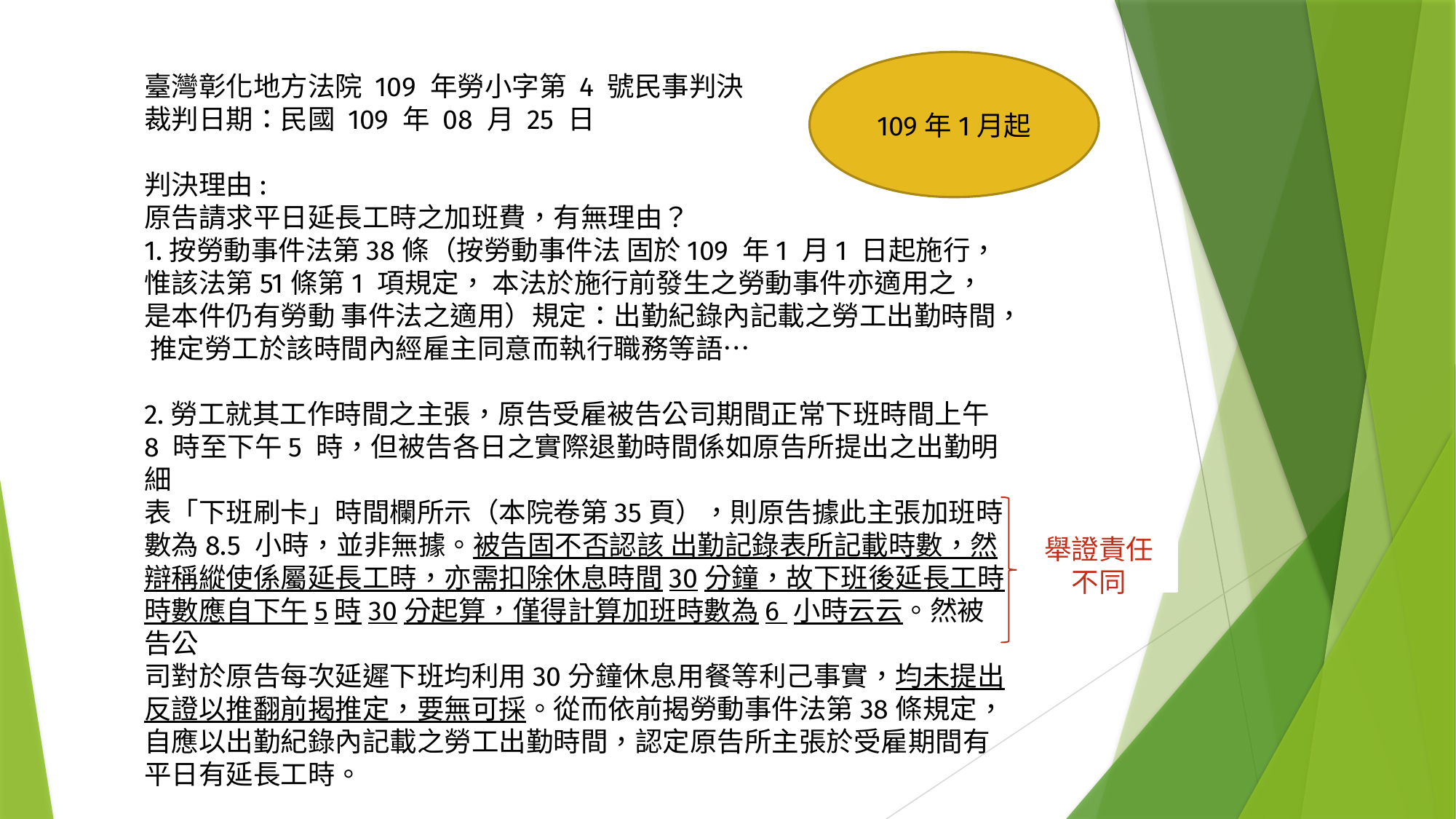

109年1月起
臺灣彰化地方法院 109 年勞小字第 4 號民事判決
裁判日期：民國 109 年 08 月 25 日

判決理由:
原告請求平日延長工時之加班費，有無理由？
1.按勞動事件法第38條（按勞動事件法 固於109 年1 月1 日起施行，惟該法第51條第1 項規定， 本法於施行前發生之勞動事件亦適用之，是本件仍有勞動 事件法之適用）規定：出勤紀錄內記載之勞工出勤時間， 推定勞工於該時間內經雇主同意而執行職務等語…

2.勞工就其工作時間之主張，原告受雇被告公司期間正常下班時間上午8 時至下午5 時，但被告各日之實際退勤時間係如原告所提出之出勤明細
表「下班刷卡」時間欄所示（本院卷第35頁），則原告據此主張加班時數為8.5 小時，並非無據。被告固不否認該 出勤記錄表所記載時數，然辯稱縱使係屬延長工時，亦需扣除休息時間30分鐘，故下班後延長工時時數應自下午5時30分起算，僅得計算加班時數為6 小時云云。然被告公
司對於原告每次延遲下班均利用30分鐘休息用餐等利己事實，均未提出反證以推翻前揭推定，要無可採。從而依前揭勞動事件法第38條規定，自應以出勤紀錄內記載之勞工出勤時間，認定原告所主張於受雇期間有平日有延長工時。

舉證責任不同